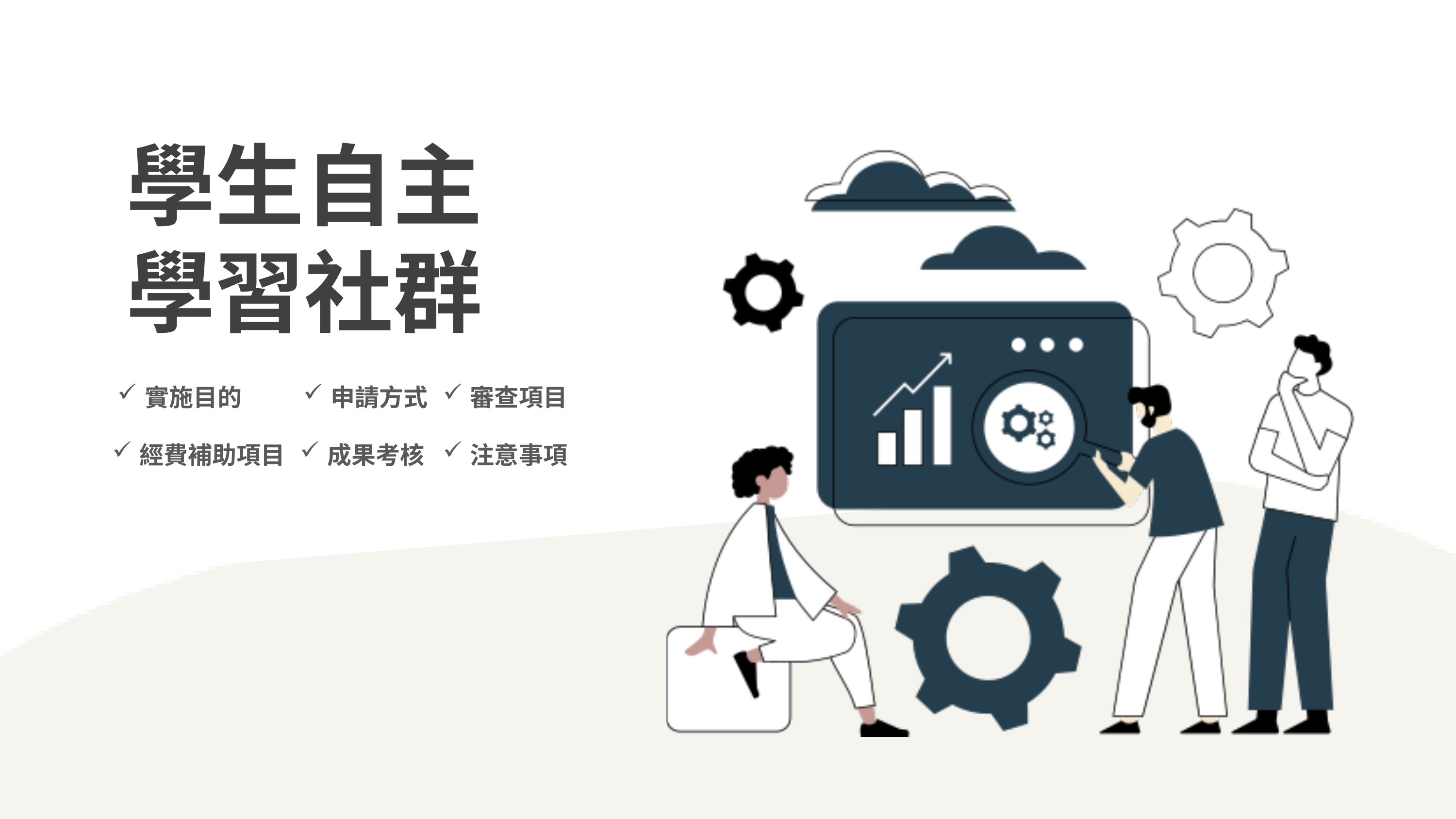

學生自主
學習社群

實施目的
申請方式
審查項目
經費補助項目
成果考核
注意事項

2